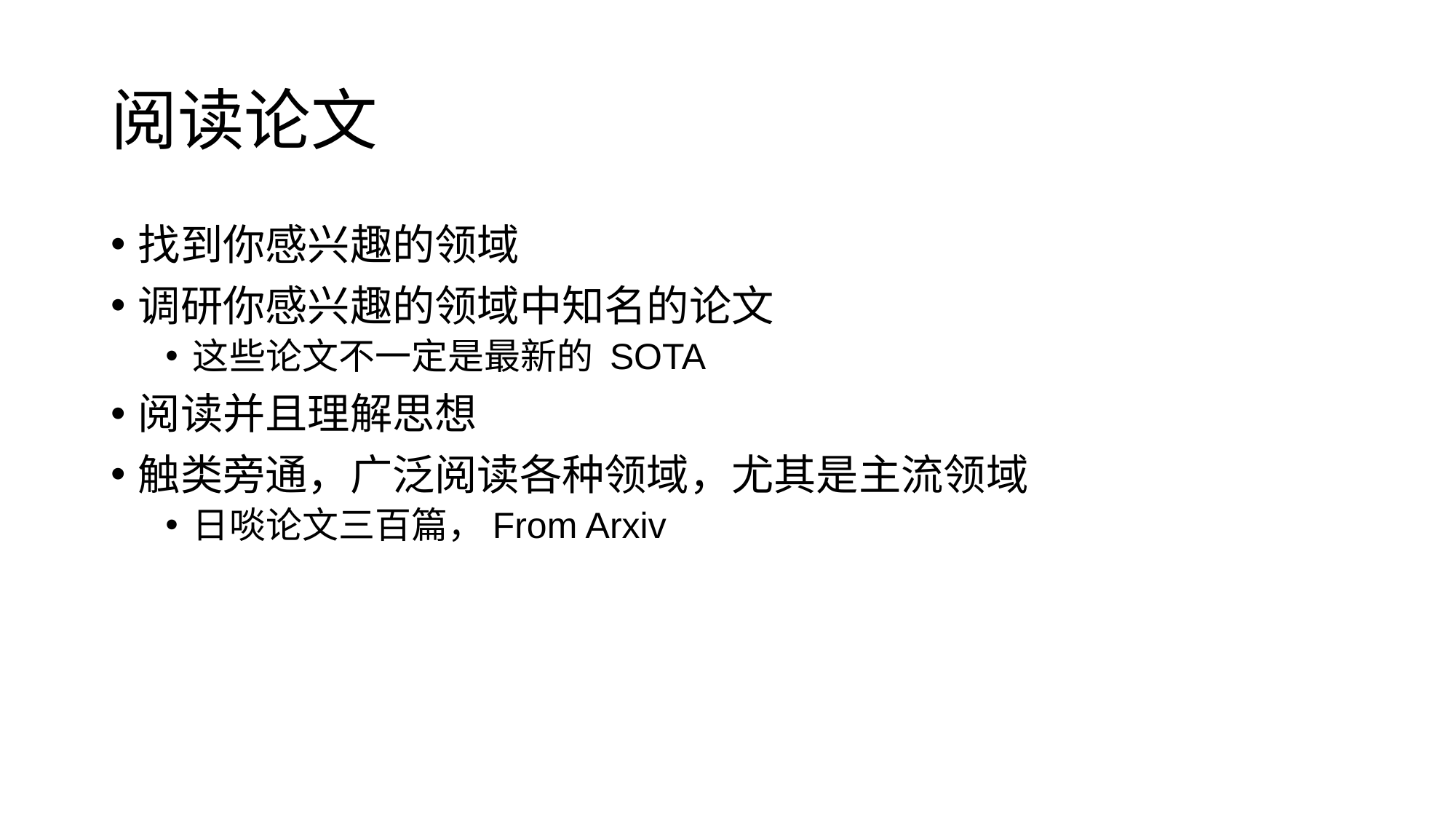

# 阅读论文
找到你感兴趣的领域
调研你感兴趣的领域中知名的论文
这些论文不一定是最新的 SOTA
阅读并且理解思想
触类旁通，广泛阅读各种领域，尤其是主流领域
日啖论文三百篇，From Arxiv